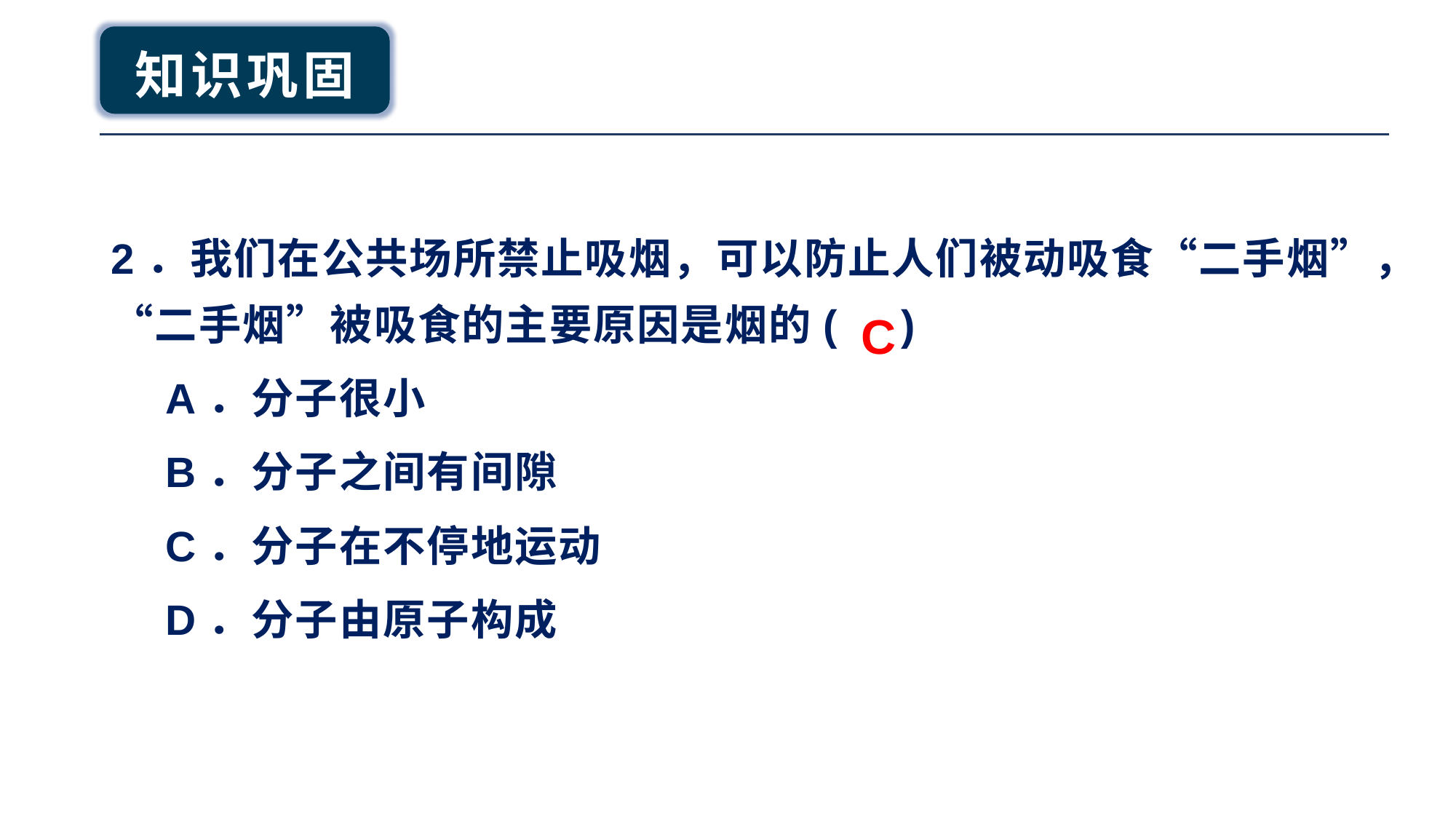

# 知识巩固

2．我们在公共场所禁止吸烟，可以防止人们被动吸食“二手烟”，“二手烟”被吸食的主要原因是烟的(	  )
A．分子很小
B．分子之间有间隙
C．分子在不停地运动
D．分子由原子构成
C